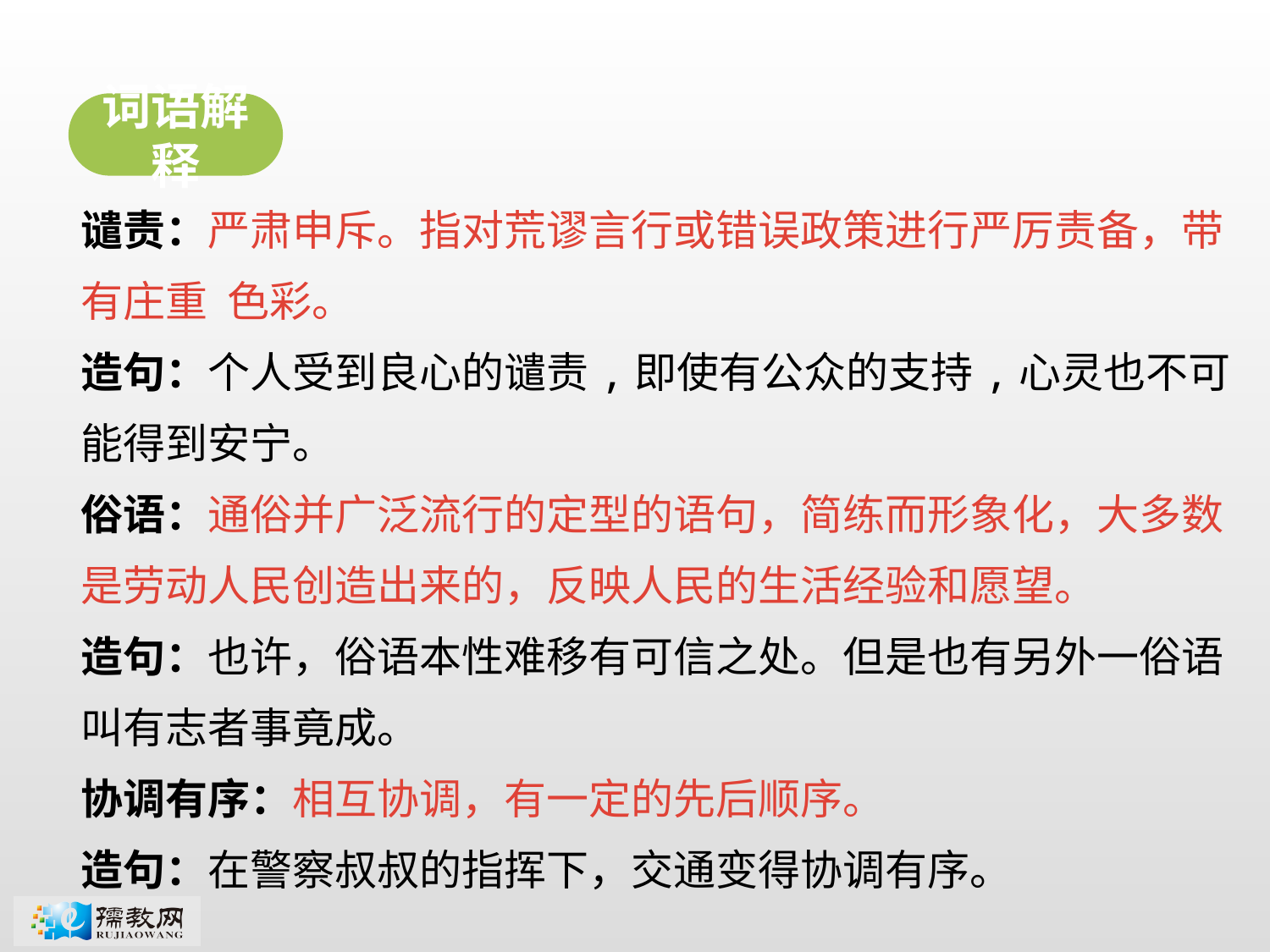

词语解释
谴责：严肃申斥。指对荒谬言行或错误政策进行严厉责备，带有庄重  色彩。
造句：个人受到良心的谴责,即使有公众的支持,心灵也不可能得到安宁。
俗语：通俗并广泛流行的定型的语句，简练而形象化，大多数是劳动人民创造出来的，反映人民的生活经验和愿望。
造句：也许，俗语本性难移有可信之处。但是也有另外一俗语叫有志者事竟成。
协调有序：相互协调，有一定的先后顺序。
造句：在警察叔叔的指挥下，交通变得协调有序。